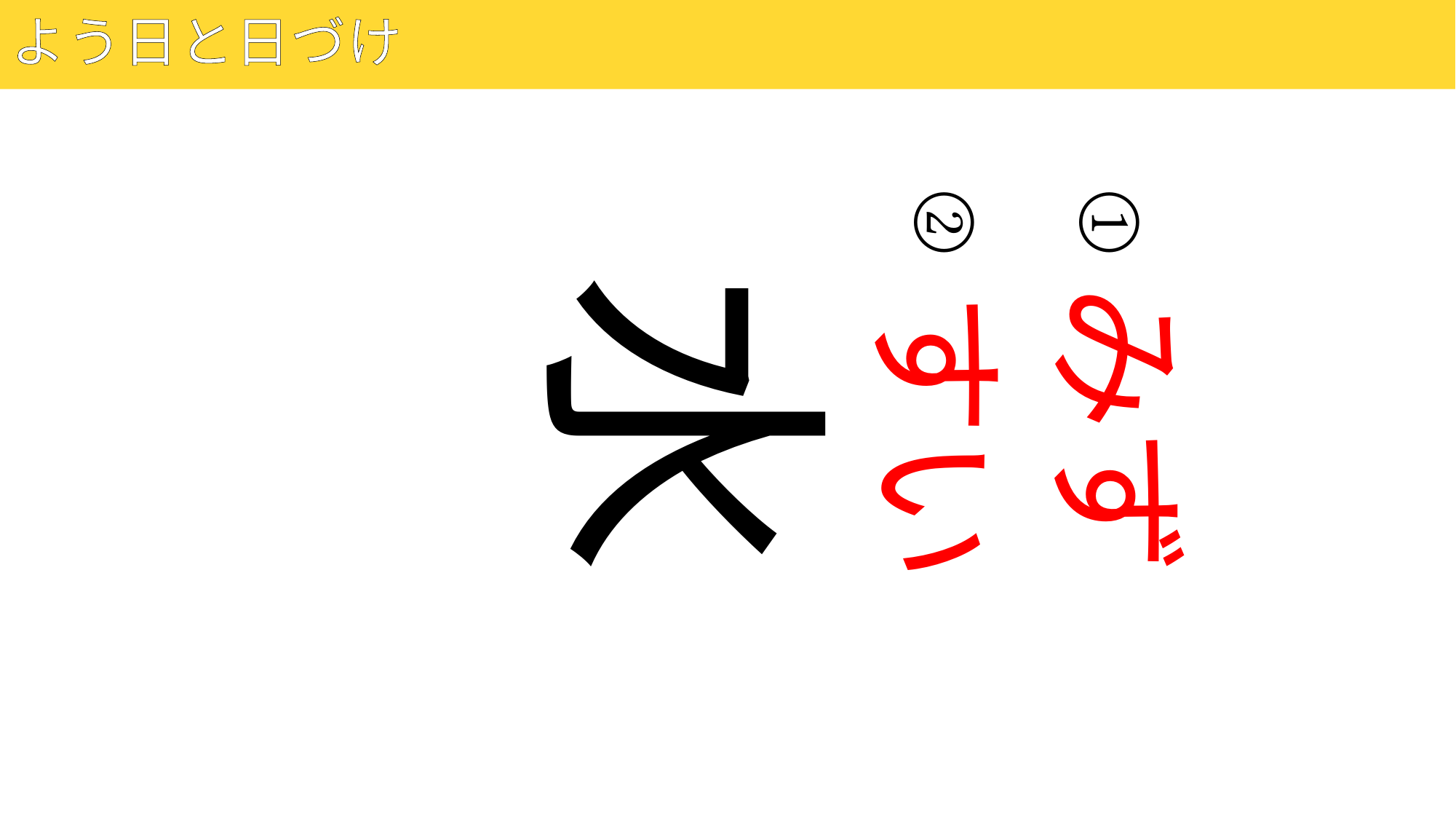

# よう日と日づけ
16
②
①
水
みず
すい